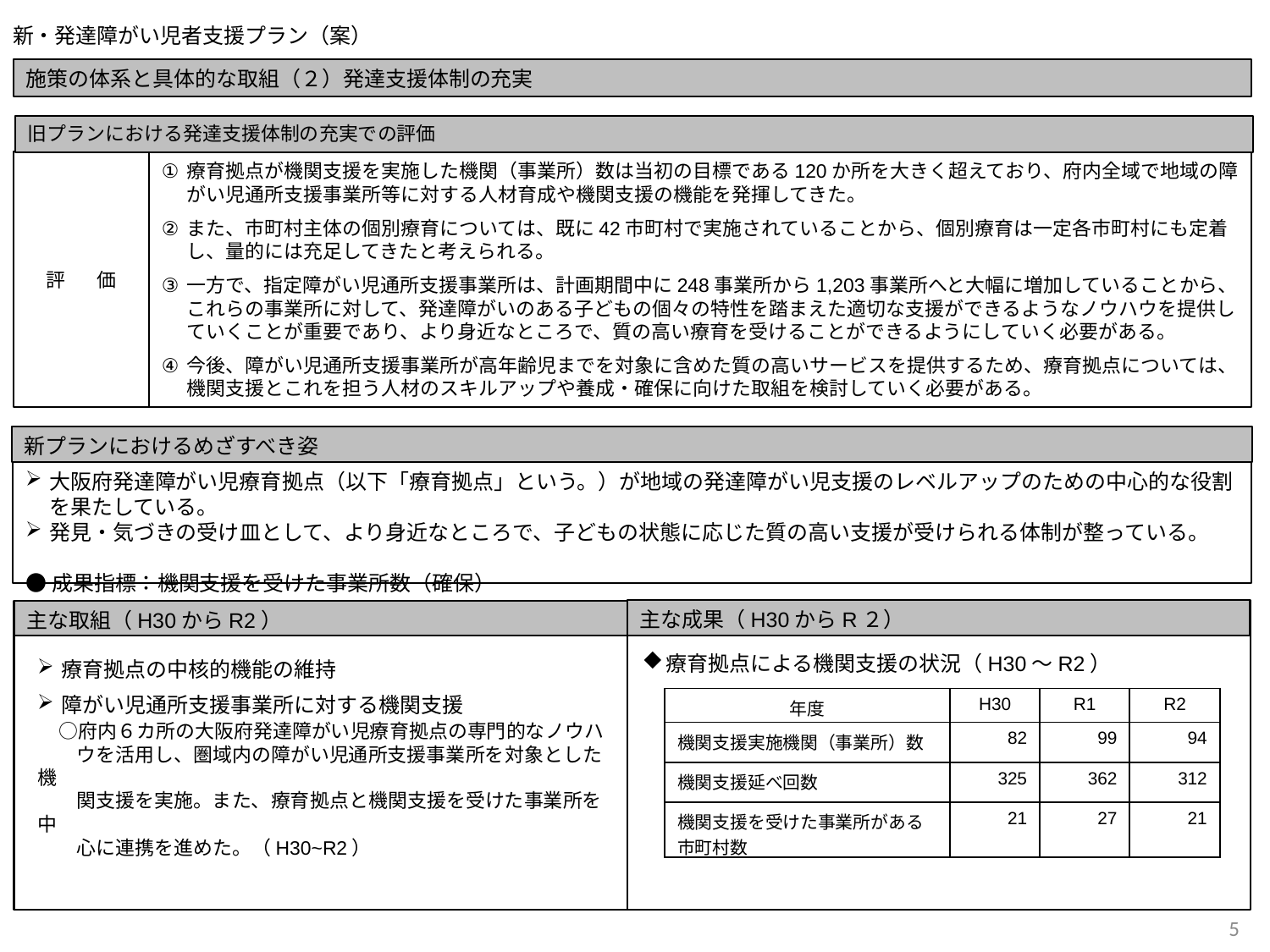

# 新・発達障がい児者支援プラン（案）
施策の体系と具体的な取組（２）発達支援体制の充実
旧プランにおける発達支援体制の充実での評価
療育拠点が機関支援を実施した機関（事業所）数は当初の目標である120か所を大きく超えており、府内全域で地域の障がい児通所支援事業所等に対する人材育成や機関支援の機能を発揮してきた。
また、市町村主体の個別療育については、既に42市町村で実施されていることから、個別療育は一定各市町村にも定着し、量的には充足してきたと考えられる。
一方で、指定障がい児通所支援事業所は、計画期間中に248事業所から1,203事業所へと大幅に増加していることから、これらの事業所に対して、発達障がいのある子どもの個々の特性を踏まえた適切な支援ができるようなノウハウを提供していくことが重要であり、より身近なところで、質の高い療育を受けることができるようにしていく必要がある。
今後、障がい児通所支援事業所が高年齢児までを対象に含めた質の高いサービスを提供するため、療育拠点については、機関支援とこれを担う人材のスキルアップや養成・確保に向けた取組を検討していく必要がある。
評       価

新プランにおけるめざすべき姿

大阪府発達障がい児療育拠点（以下「療育拠点」という。）が地域の発達障がい児支援のレベルアップのための中心的な役割を果たしている。
発見・気づきの受け皿として、より身近なところで、子どもの状態に応じた質の高い支援が受けられる体制が整っている。

●成果指標：機関支援を受けた事業所数（確保）

主な成果（H30からR２）
主な取組（H30からR2）

療育拠点の中核的機能の維持
障がい児通所支援事業所に対する機関支援
　○府内６カ所の大阪府発達障がい児療育拠点の専門的なノウハ
　　ウを活用し、圏域内の障がい児通所支援事業所を対象とした機
　　関支援を実施。また、療育拠点と機関支援を受けた事業所を中
　　心に連携を進めた。（H30~R2）

療育拠点による機関支援の状況（H30～R2）
| 年度 | H30 | R1 | R2 |
| --- | --- | --- | --- |
| 機関支援実施機関（事業所）数 | 82 | 99 | 94 |
| 機関支援延べ回数 | 325 | 362 | 312 |
| 機関支援を受けた事業所がある 市町村数 | 21 | 27 | 21 |

5